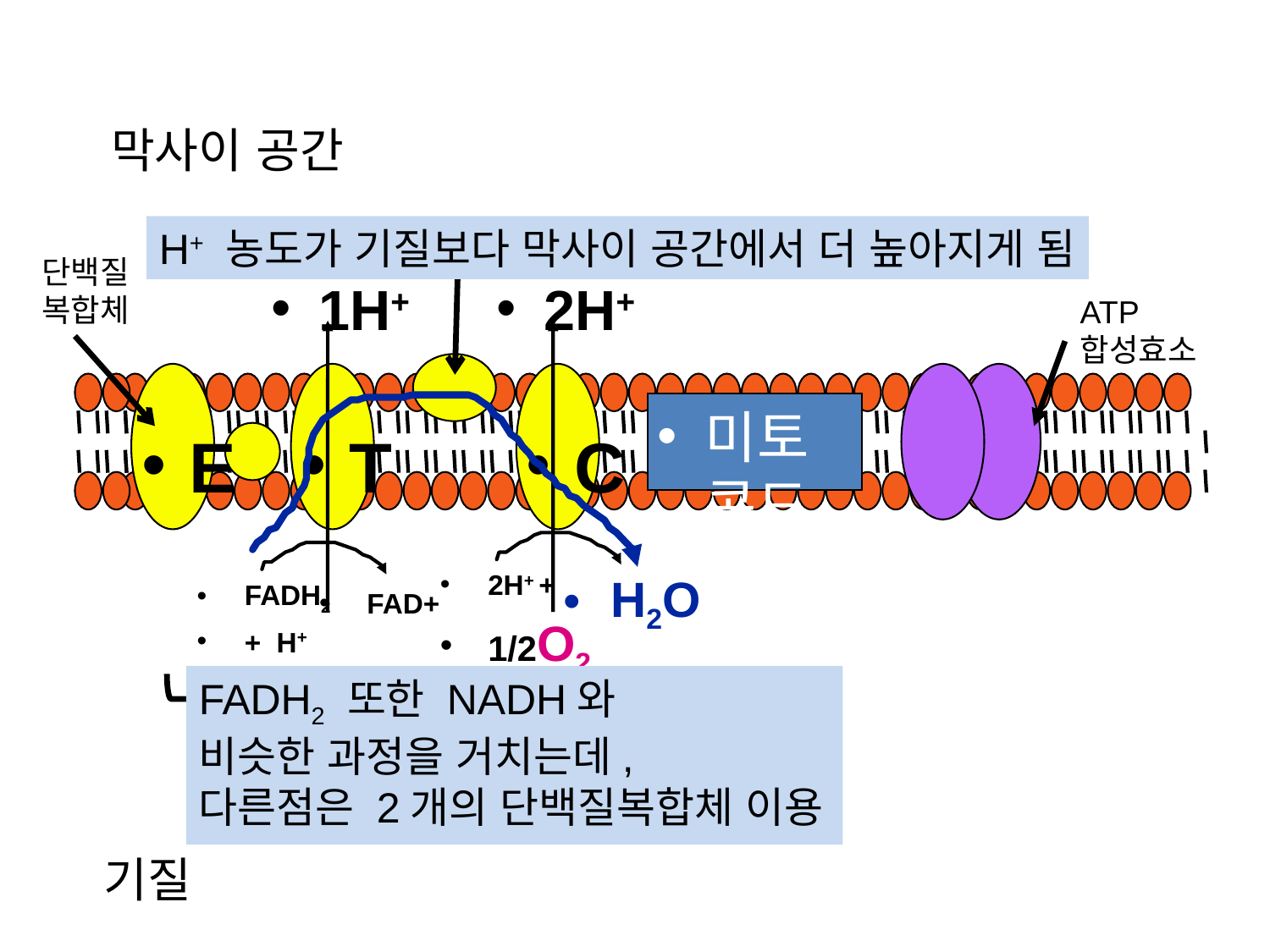

막사이 공간

1H+
2H+

미토콘드리아
      내막

E
T
C

2H+ +
1/2O2
H2O
FADH2
+  H+
FAD+
H+ 농도가 기질보다 막사이 공간에서 더 높아지게 됨
전자운반체
단백질
복합체
ATP
합성효소

FADH2 또한 NADH와
비슷한 과정을 거치는데,
다른점은 2개의 단백질복합체 이용
전자전달계
기질